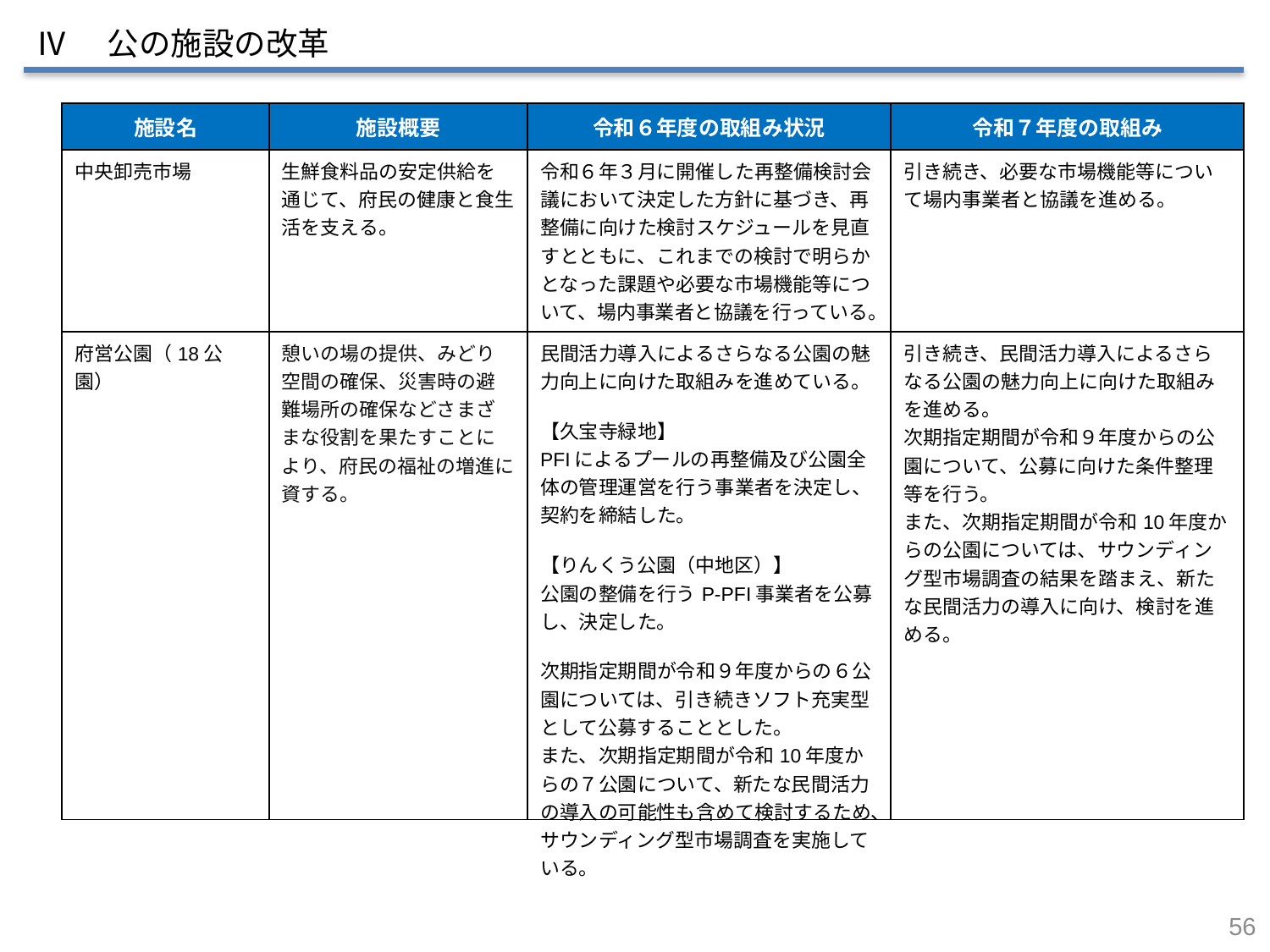

Ⅳ　公の施設の改革
| 施設名 | 施設概要 | 令和６年度の取組み状況 | 令和７年度の取組み |
| --- | --- | --- | --- |
| 中央卸売市場 | 生鮮食料品の安定供給を通じて、府民の健康と食生活を支える。 | 令和６年３月に開催した再整備検討会議において決定した方針に基づき、再整備に向けた検討スケジュールを見直すとともに、これまでの検討で明らかとなった課題や必要な市場機能等について、場内事業者と協議を行っている。 | 引き続き、必要な市場機能等について場内事業者と協議を進める。 |
| 府営公園（18公園） | 憩いの場の提供、みどり空間の確保、災害時の避難場所の確保などさまざまな役割を果たすことにより、府民の福祉の増進に資する。 | 民間活力導入によるさらなる公園の魅力向上に向けた取組みを進めている。 【久宝寺緑地】 PFIによるプールの再整備及び公園全体の管理運営を行う事業者を決定し、契約を締結した。 【りんくう公園（中地区）】 公園の整備を行うP-PFI事業者を公募し、決定した。 次期指定期間が令和９年度からの６公園については、引き続きソフト充実型として公募することとした。 また、次期指定期間が令和10年度からの７公園について、新たな民間活力の導入の可能性も含めて検討するため、サウンディング型市場調査を実施している。 | 引き続き、民間活力導入によるさらなる公園の魅力向上に向けた取組みを進める。 次期指定期間が令和９年度からの公園について、公募に向けた条件整理等を行う。 また、次期指定期間が令和10年度からの公園については、サウンディング型市場調査の結果を踏まえ、新たな民間活力の導入に向け、検討を進める。 |
56